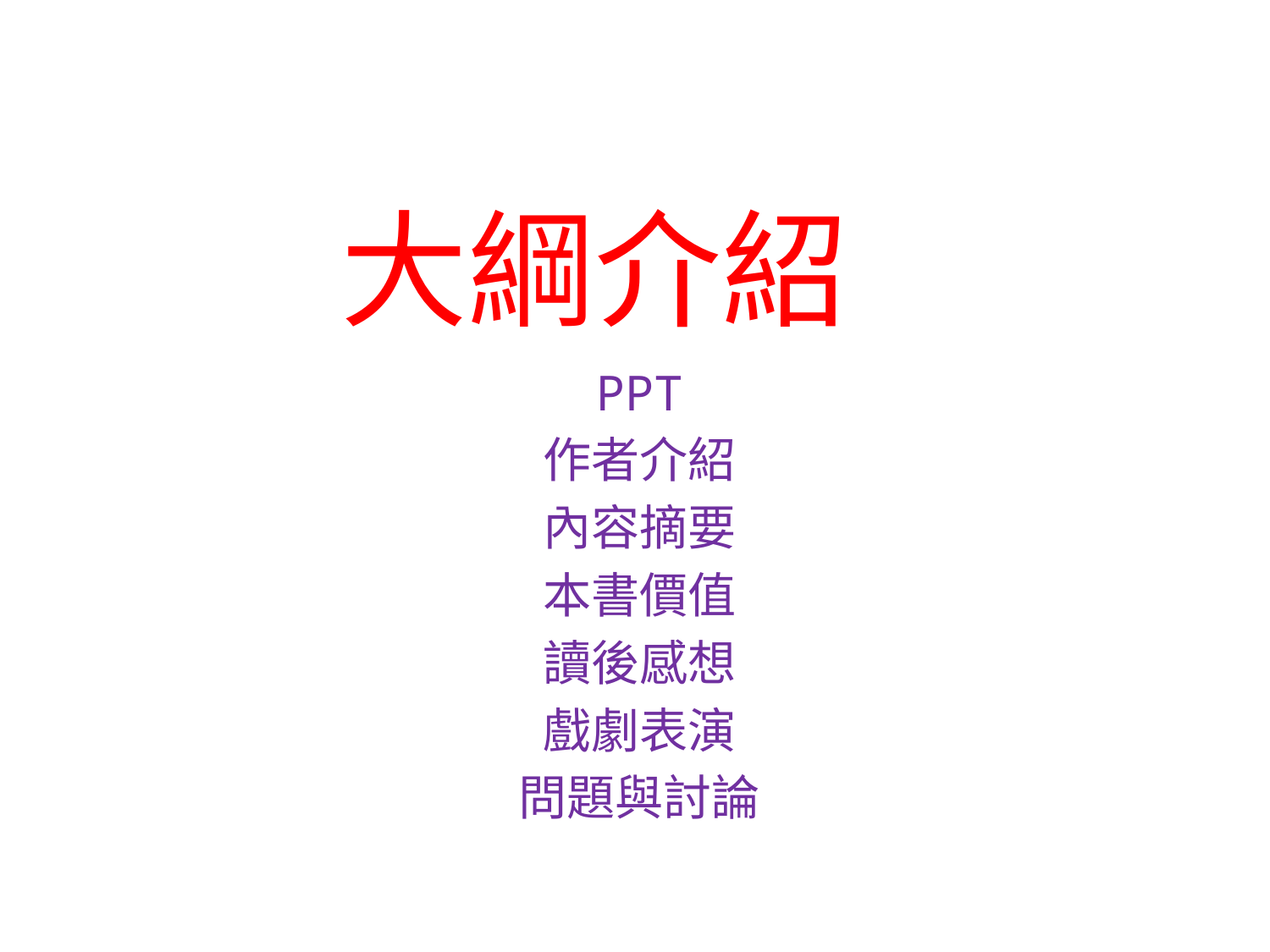

# 大綱介紹
PPT
作者介紹
內容摘要
本書價值
讀後感想
戲劇表演
問題與討論